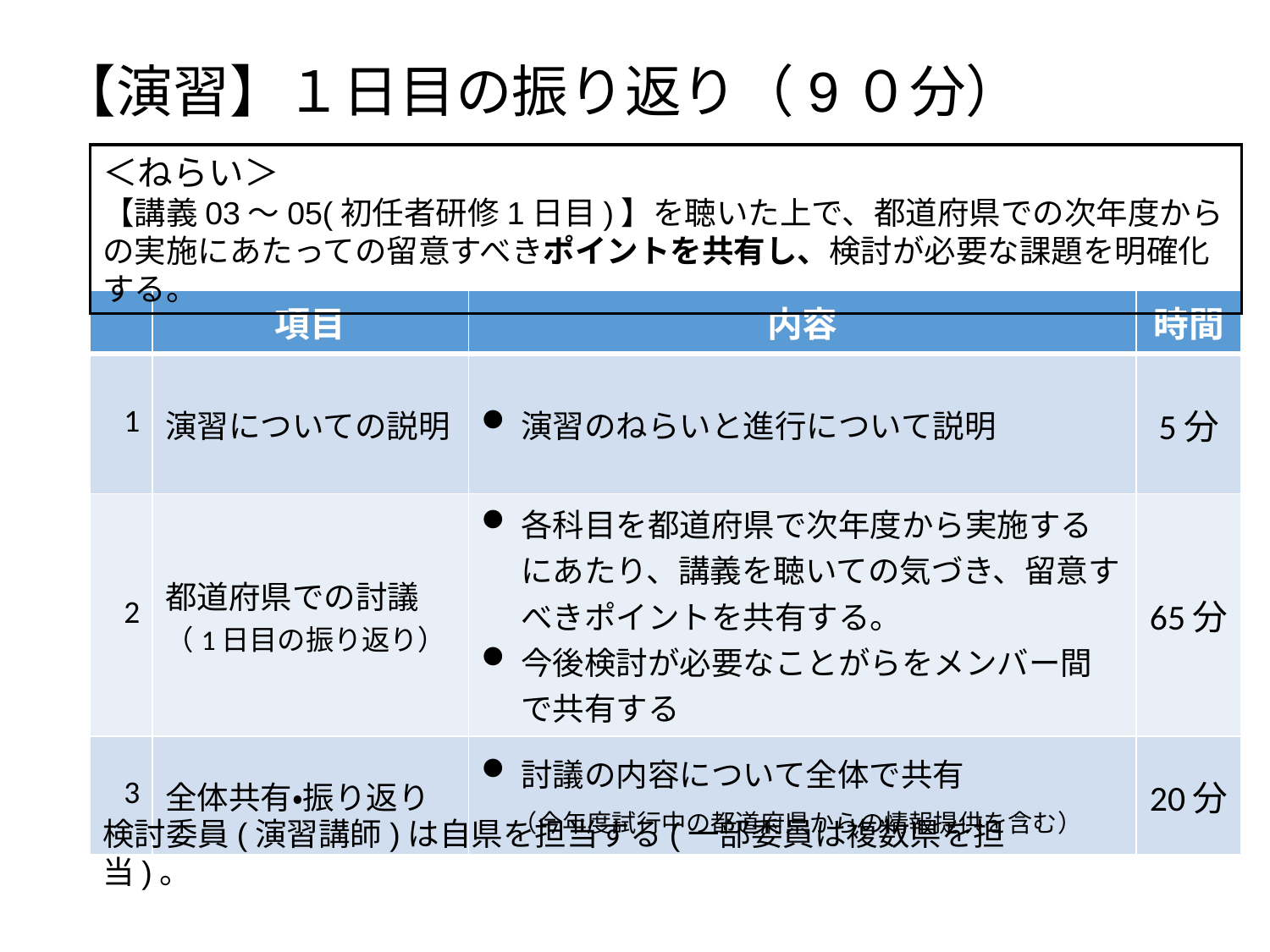

# 【演習】１日目の振り返り（9０分）
＜ねらい＞
【講義03～05(初任者研修1日目)】を聴いた上で、都道府県での次年度からの実施にあたっての留意すべきポイントを共有し、検討が必要な課題を明確化する。
|  | 項目 | 内容 | 時間 |
| --- | --- | --- | --- |
| 1 | 演習についての説明 | 演習のねらいと進行について説明 | 5分 |
| 2 | 都道府県での討議 （1日目の振り返り） | 各科目を都道府県で次年度から実施するにあたり、講義を聴いての気づき、留意すべきポイントを共有する。 今後検討が必要なことがらをメンバー間で共有する | 65分 |
| 3 | 全体共有・振り返り | 討議の内容について全体で共有 　（今年度試行中の都道府県からの情報提供を含む） | 20分 |
検討委員(演習講師)は自県を担当する(一部委員は複数県を担当)。